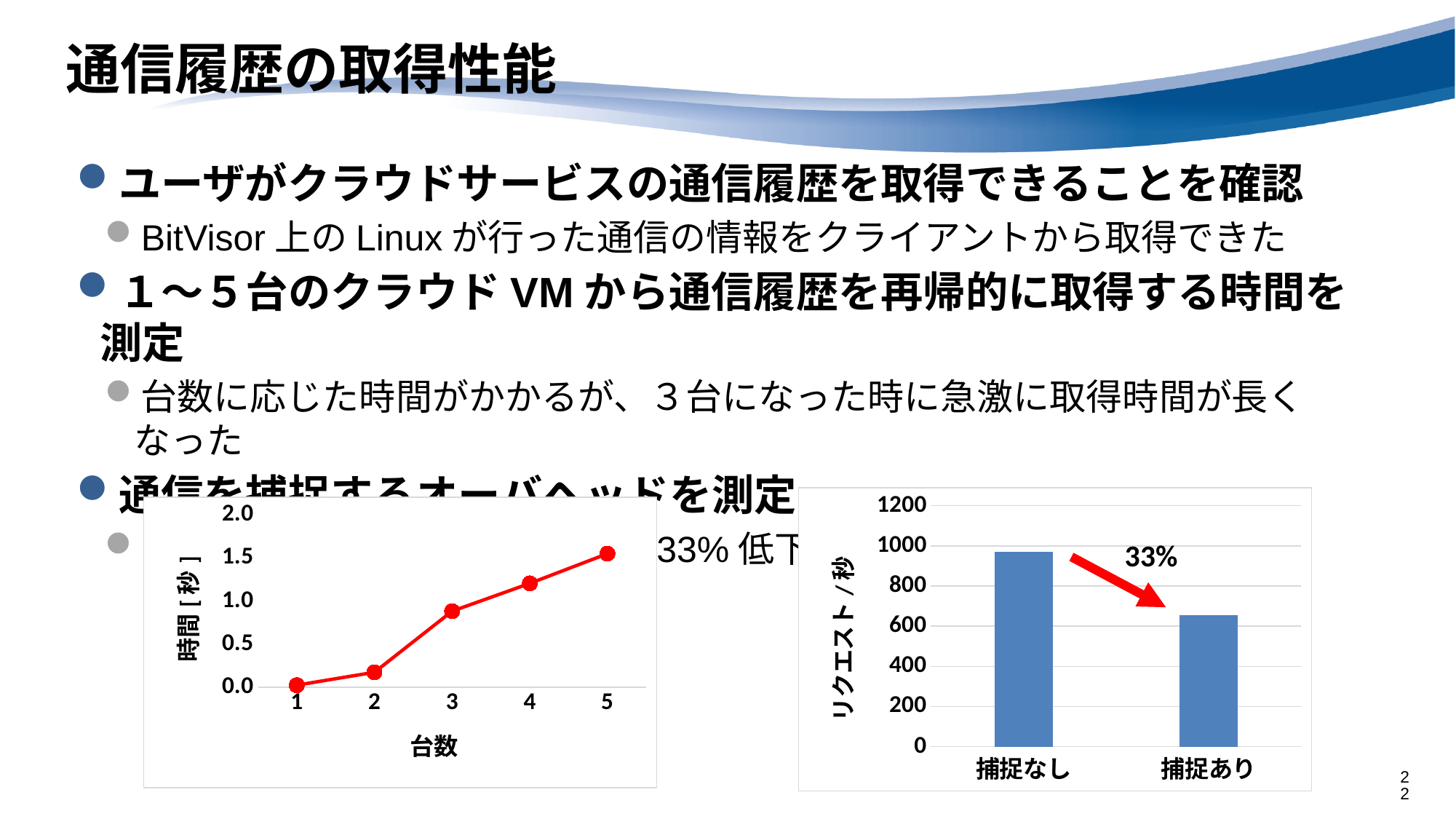

# 通信履歴の取得性能
ユーザがクラウドサービスの通信履歴を取得できることを確認
BitVisor上のLinuxが行った通信の情報をクライアントから取得できた
１〜５台のクラウドVMから通信履歴を再帰的に取得する時間を測定
台数に応じた時間がかかるが、３台になった時に急激に取得時間が長くなった
通信を捕捉するオーバヘッドを測定
ウェブサーバのスループットが33%低下

### Chart

| Category |  |
|---|---|
| 捕捉なし | 971.714 |
| 捕捉あり | 655.621 |

### Chart

| Category |  |
|---|---|
| 1 | 0.0229 |
| 2 | 0.1726 |
| 3 | 0.8814 |
| 4 | 1.2042 |
| 5 | 1.5495999999999999 |
33%
22